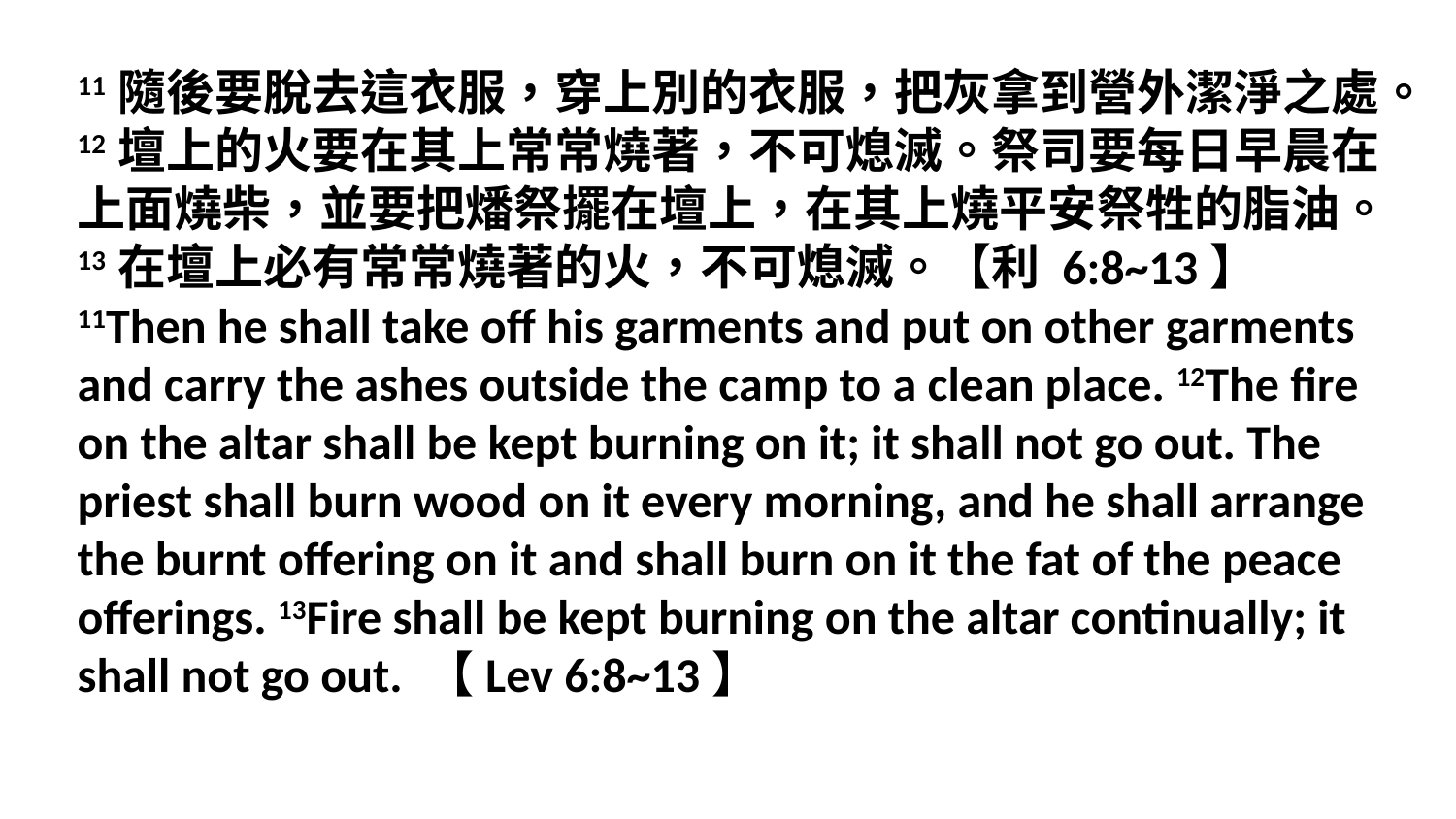

11隨後要脫去這衣服，穿上別的衣服，把灰拿到營外潔淨之處。12壇上的火要在其上常常燒著，不可熄滅。祭司要每日早晨在上面燒柴，並要把燔祭擺在壇上，在其上燒平安祭牲的脂油。13在壇上必有常常燒著的火，不可熄滅。【利 6:8~13】
11Then he shall take off his garments and put on other garments and carry the ashes outside the camp to a clean place. 12The fire on the altar shall be kept burning on it; it shall not go out. The priest shall burn wood on it every morning, and he shall arrange the burnt offering on it and shall burn on it the fat of the peace offerings. 13Fire shall be kept burning on the altar continually; it shall not go out. 【Lev 6:8~13】